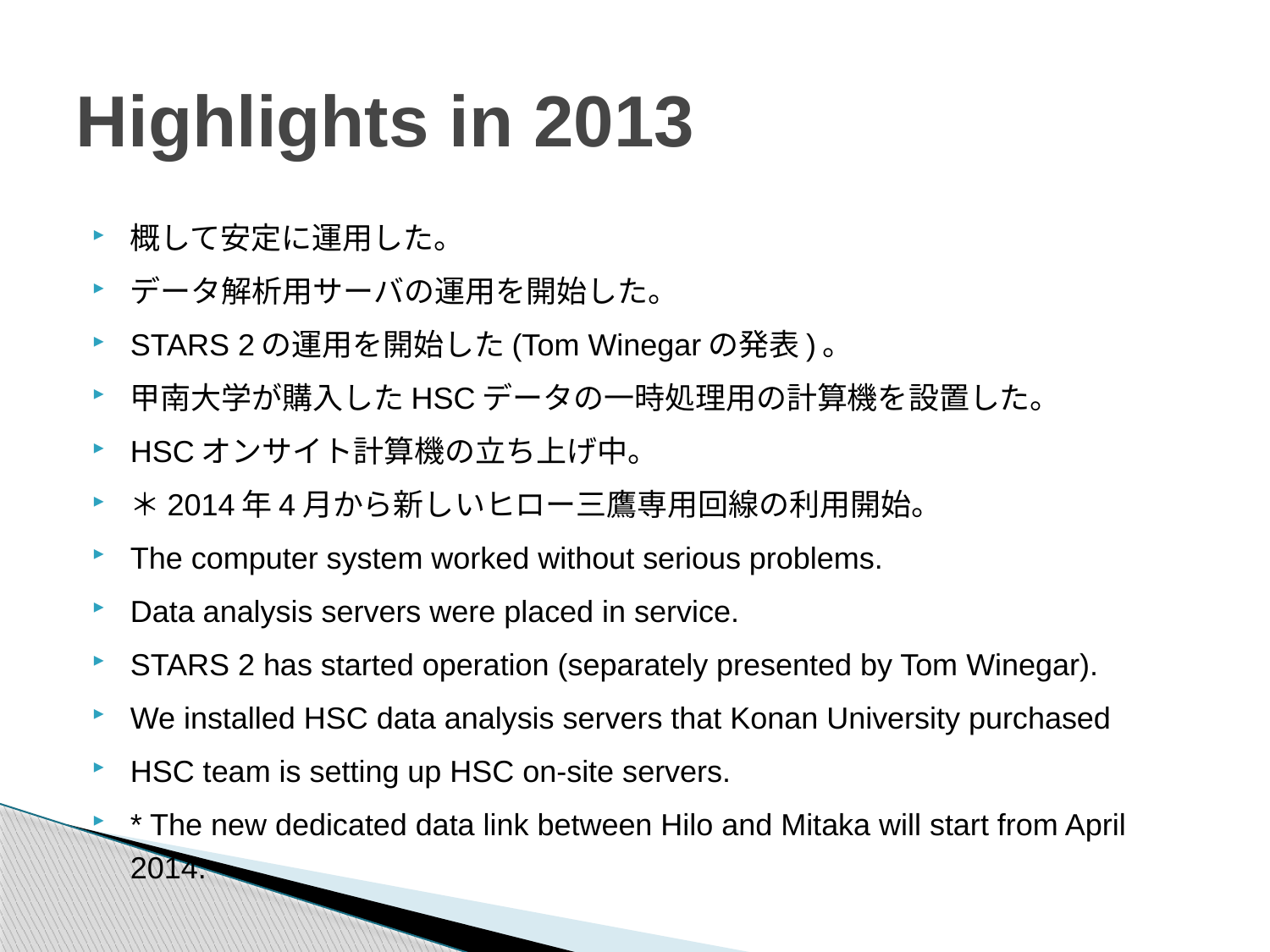

# Highlights in 2013
概して安定に運用した。
データ解析用サーバの運用を開始した。
STARS 2の運用を開始した(Tom Winegarの発表)。
甲南大学が購入したHSCデータの一時処理用の計算機を設置した。
HSCオンサイト計算機の立ち上げ中。
＊2014年4月から新しいヒロー三鷹専用回線の利用開始。
The computer system worked without serious problems.
Data analysis servers were placed in service.
STARS 2 has started operation (separately presented by Tom Winegar).
We installed HSC data analysis servers that Konan University purchased
HSC team is setting up HSC on-site servers.
* The new dedicated data link between Hilo and Mitaka will start from April 2014.